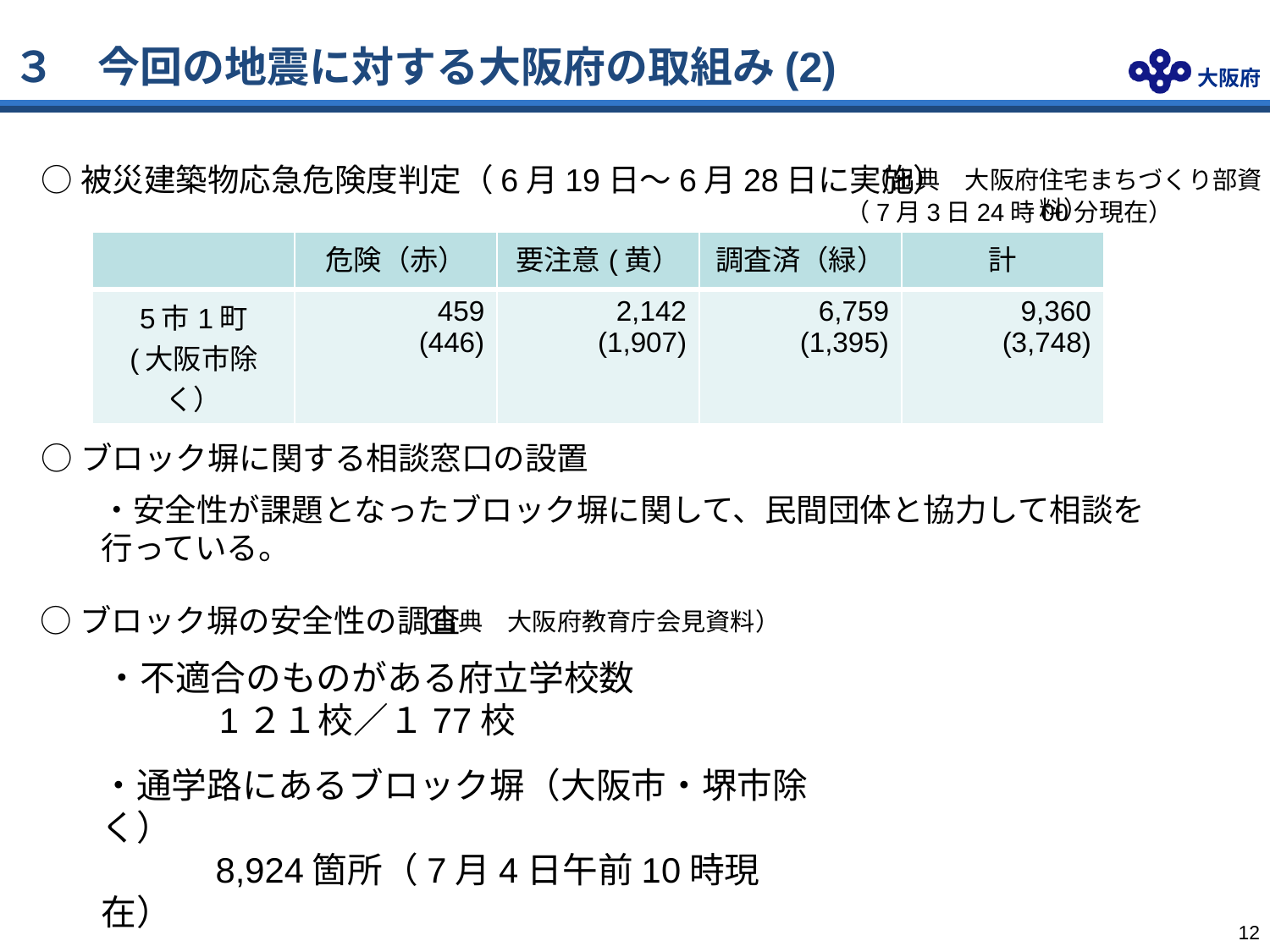

３　今回の地震に対する大阪府の取組み(2)
○被災建築物応急危険度判定（6月19日～6月28日に実施）
（出典　大阪府住宅まちづくり部資料）
（7月3日24時00分現在）
|  | 危険（赤） | 要注意(黄） | 調査済（緑） | 計 |
| --- | --- | --- | --- | --- |
| 5市1町 (大阪市除く） | 459 (446) | 2,142 (1,907) | 6,759 (1,395) | 9,360 (3,748) |
○ブロック塀に関する相談窓口の設置
・安全性が課題となったブロック塀に関して、民間団体と協力して相談を行っている。
○ブロック塀の安全性の調査
（出典　大阪府教育庁会見資料）
・不適合のものがある府立学校数
　　　1２１校／１77校
・通学路にあるブロック塀（大阪市・堺市除く）
　　　8,924箇所（7月4日午前10時現在）
12